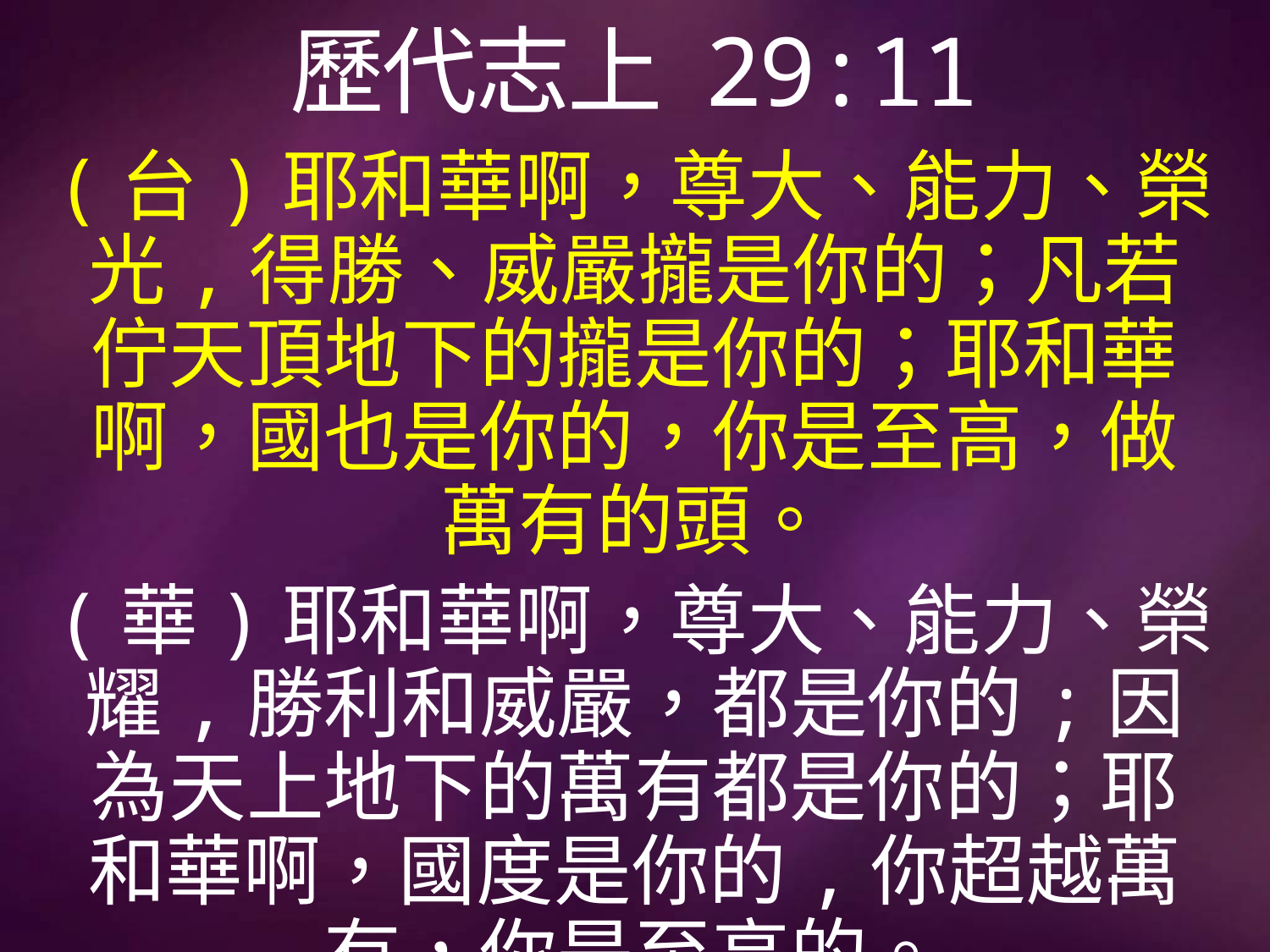

# 歷代志上 29:11
(台)耶和華啊，尊大、能力、榮光,得勝、威嚴攏是你的；凡若佇天頂地下的攏是你的；耶和華啊，國也是你的，你是至高，做萬有的頭。
(華)耶和華啊，尊大、能力、榮耀,勝利和威嚴，都是你的;因為天上地下的萬有都是你的；耶和華啊，國度是你的,你超越萬有，你是至高的。